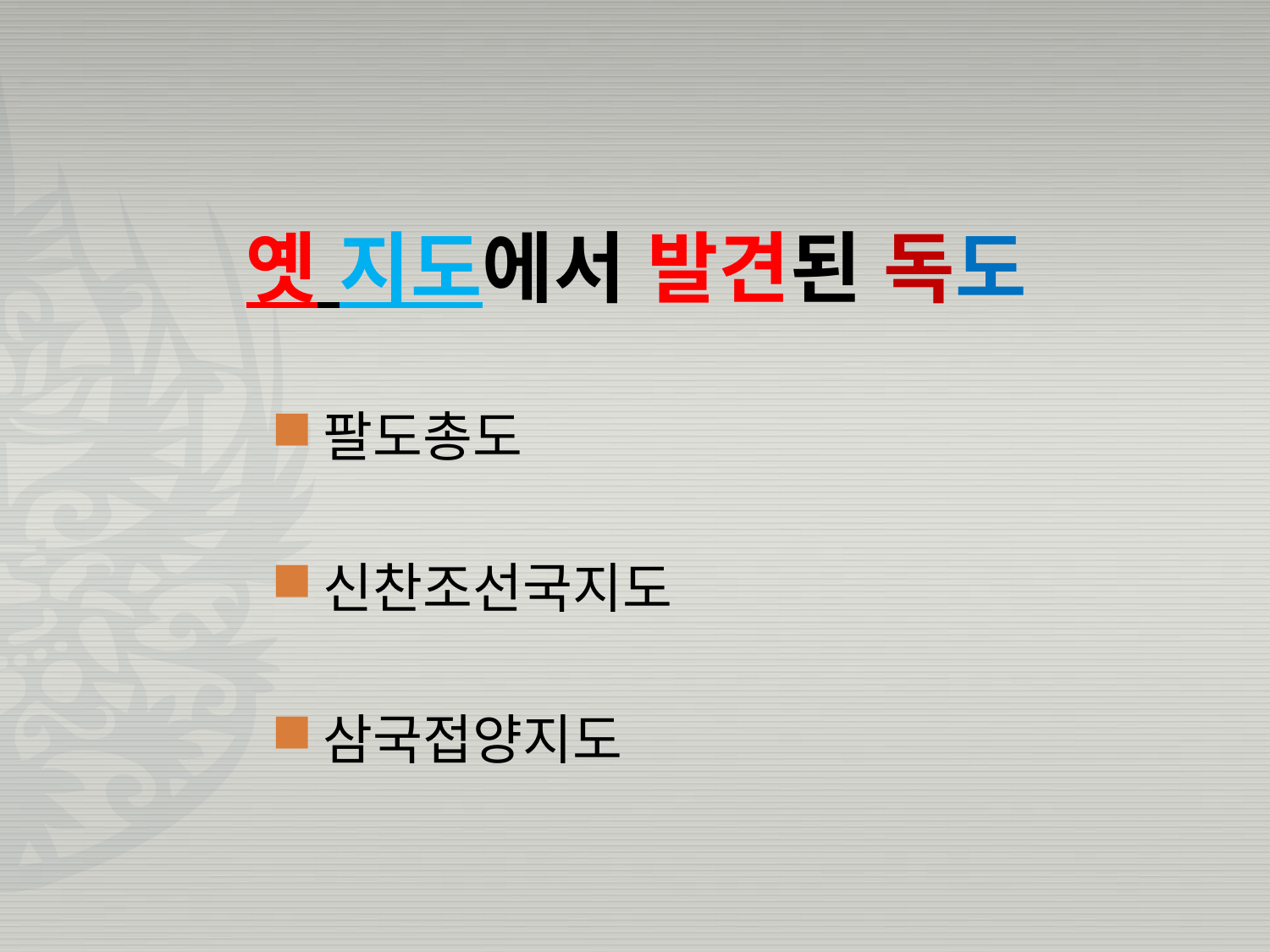

# 옛 지도에서 발견된 독도
팔도총도

신찬조선국지도

삼국접양지도